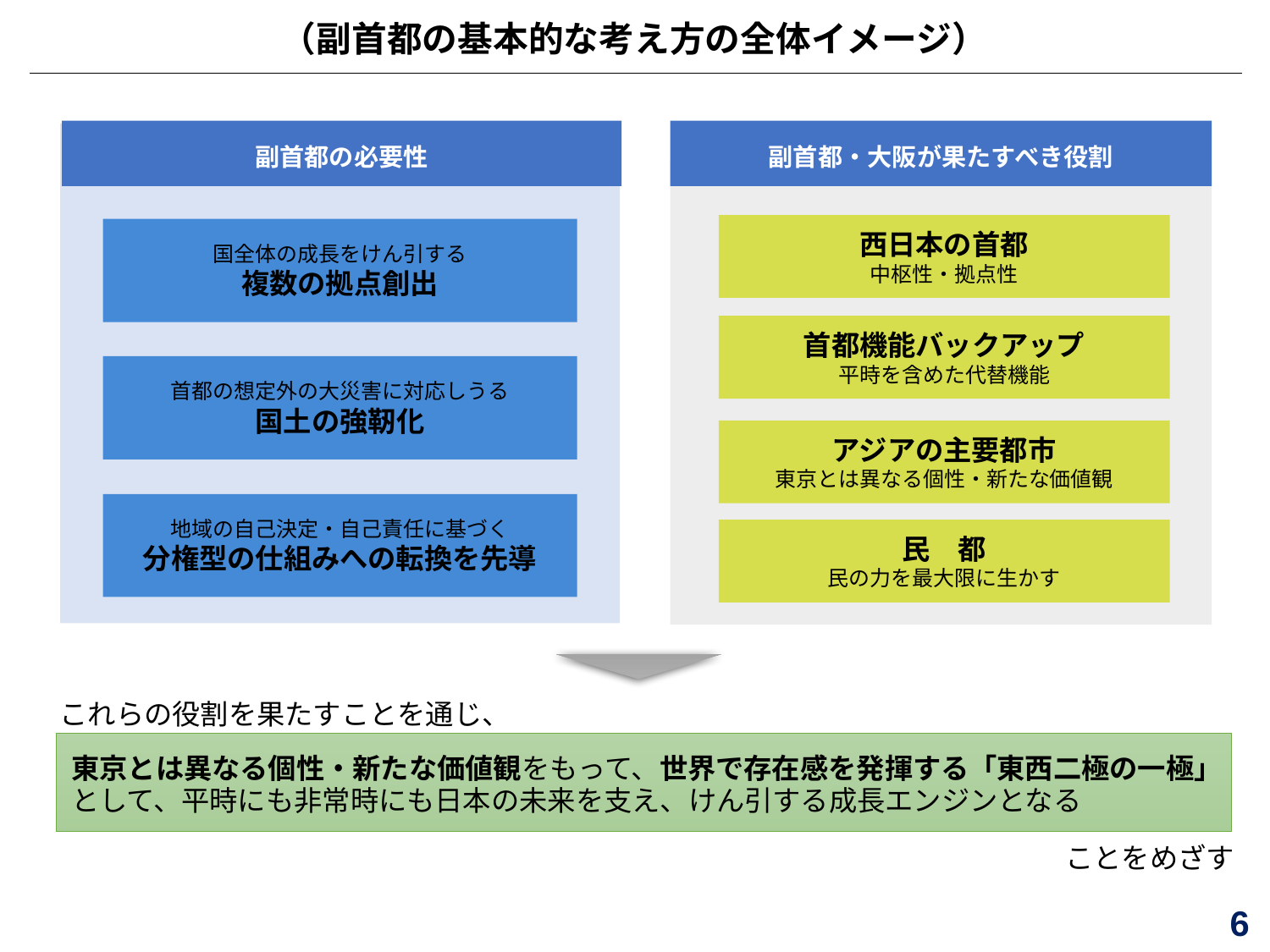

（副首都の基本的な考え方の全体イメージ）
副首都の必要性
副首都・大阪が果たすべき役割

西日本の首都
中枢性・拠点性
国全体の成長をけん引する
複数の拠点創出
首都機能バックアップ
平時を含めた代替機能
首都の想定外の大災害に対応しうる
国土の強靭化
アジアの主要都市
東京とは異なる個性・新たな価値観
地域の自己決定・自己責任に基づく
分権型の仕組みへの転換を先導
民　都
民の力を最大限に生かす

これらの役割を果たすことを通じ、
東京とは異なる個性・新たな価値観をもって、世界で存在感を発揮する「東西二極の一極」として、平時にも非常時にも日本の未来を支え、けん引する成長エンジンとなる
ことをめざす
 6